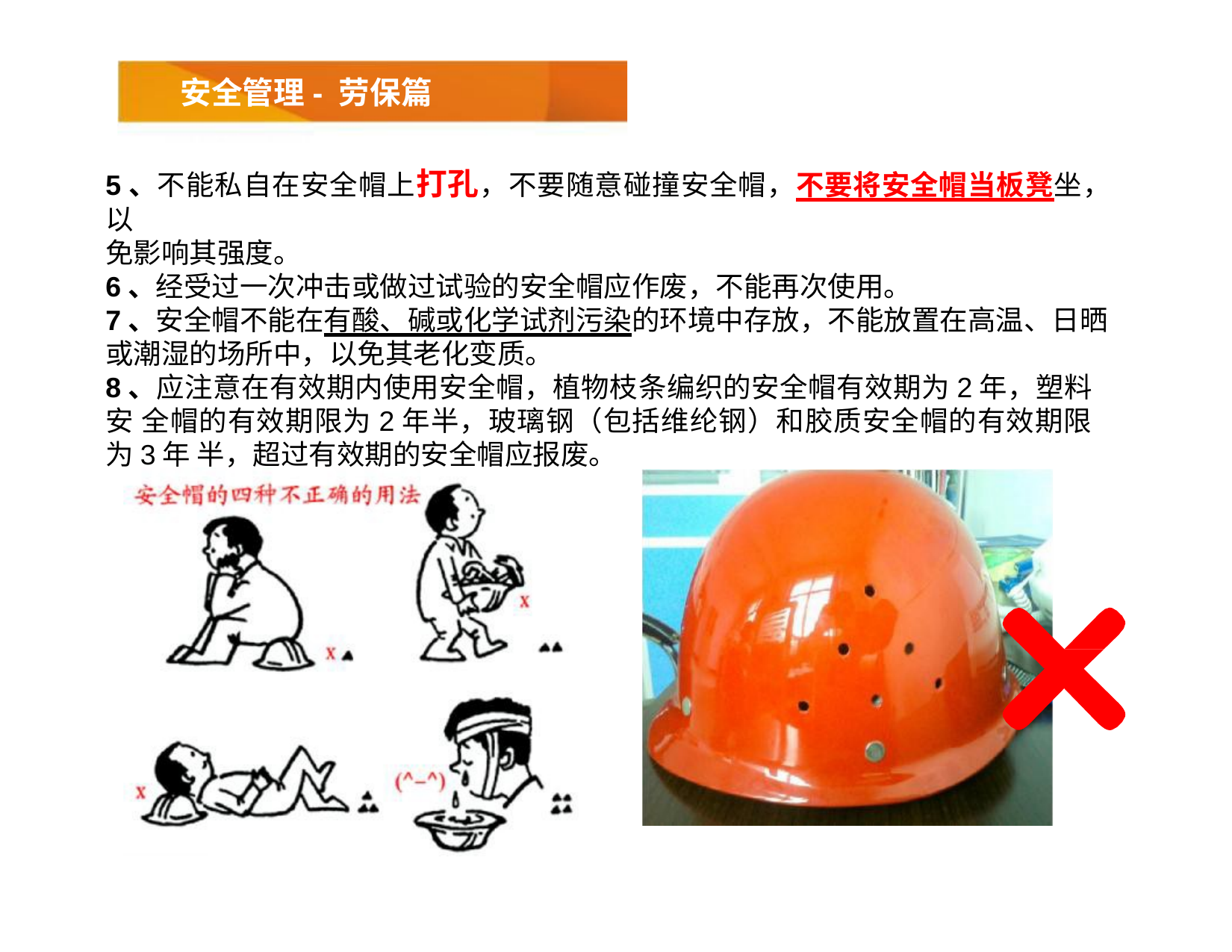

# 安全管理- 劳保篇
5、不能私自在安全帽上打孔，不要随意碰撞安全帽，不要将安全帽当板凳坐，以
免影响其强度。
6、经受过一次冲击或做过试验的安全帽应作废，不能再次使用。
7、安全帽不能在有酸、碱或化学试剂污染的环境中存放，不能放置在高温、日晒
或潮湿的场所中，以免其老化变质。
8、应注意在有效期内使用安全帽，植物枝条编织的安全帽有效期为2年，塑料安 全帽的有效期限为2年半，玻璃钢（包括维纶钢）和胶质安全帽的有效期限为3年 半，超过有效期的安全帽应报废。